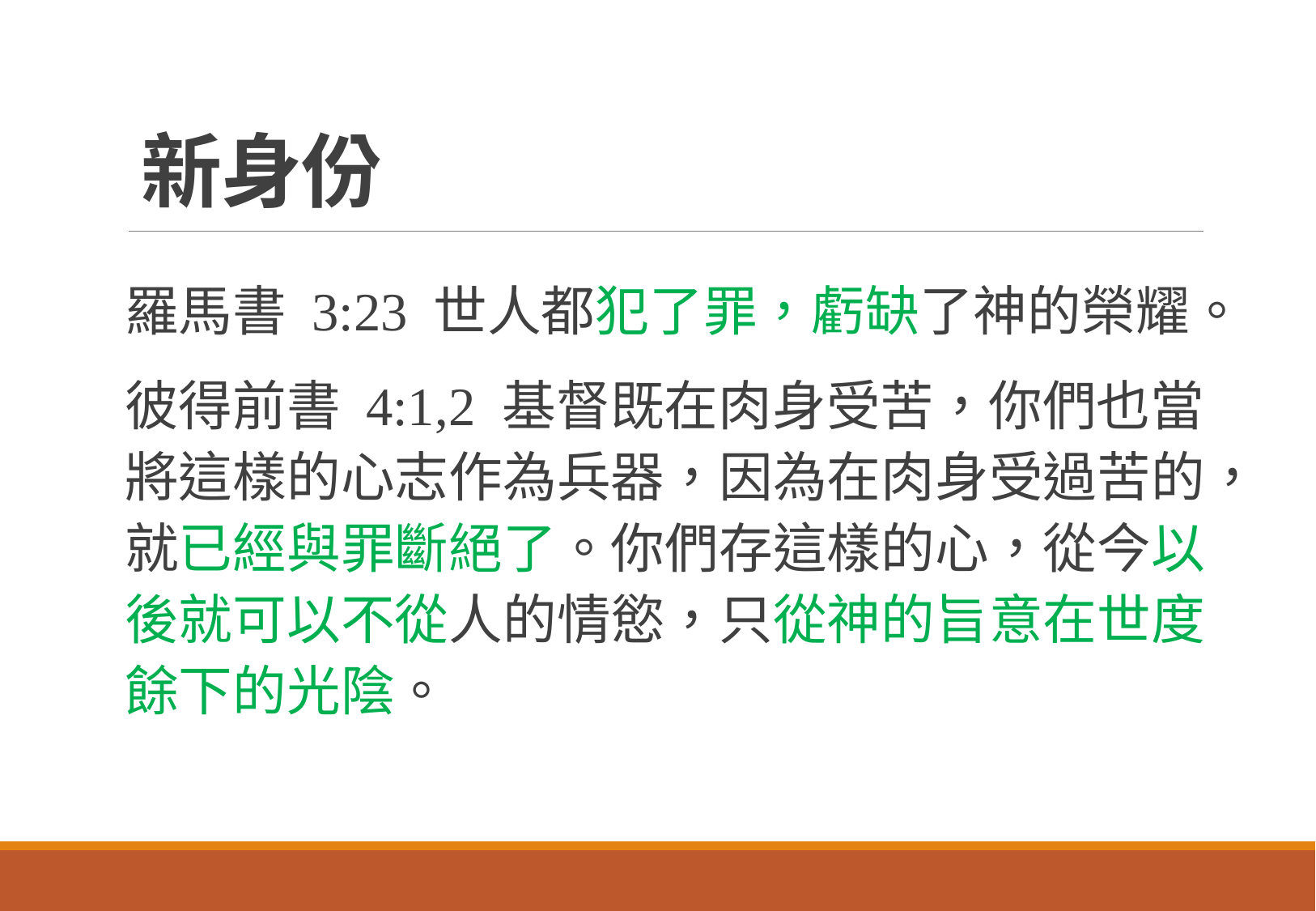

# 新身份
羅馬書 3:23 世人都犯了罪，虧缺了神的榮耀。
彼得前書 4:1,2 基督既在肉身受苦，你們也當將這樣的心志作為兵器，因為在肉身受過苦的，就已經與罪斷絕了。你們存這樣的心，從今以後就可以不從人的情慾，只從神的旨意在世度餘下的光陰。